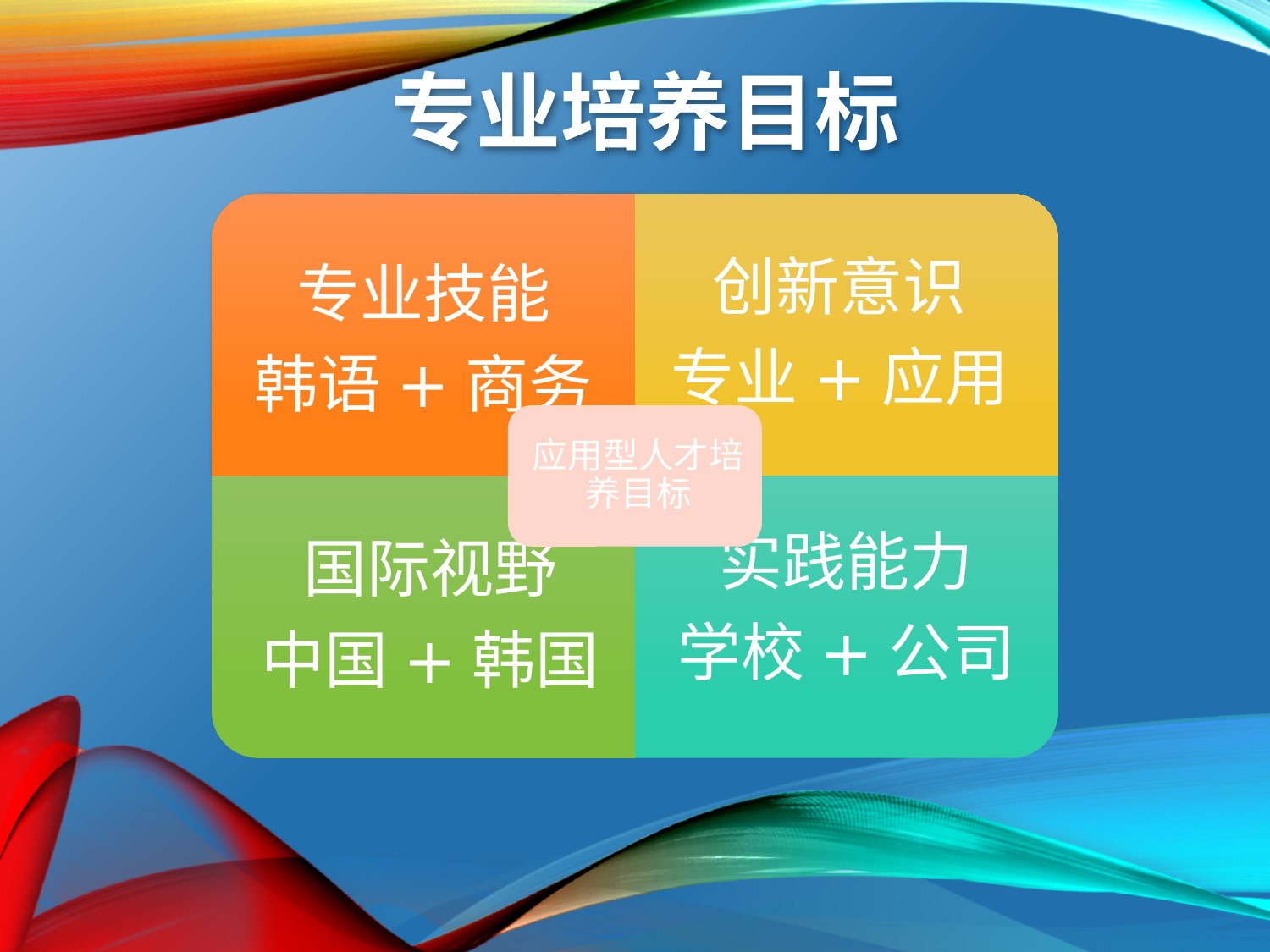

专业培养目标
专业技能
韩语+商务
创新意识
专业+应用
国际视野
中国+韩国
实践能力
学校+公司
应用型人才培养目标